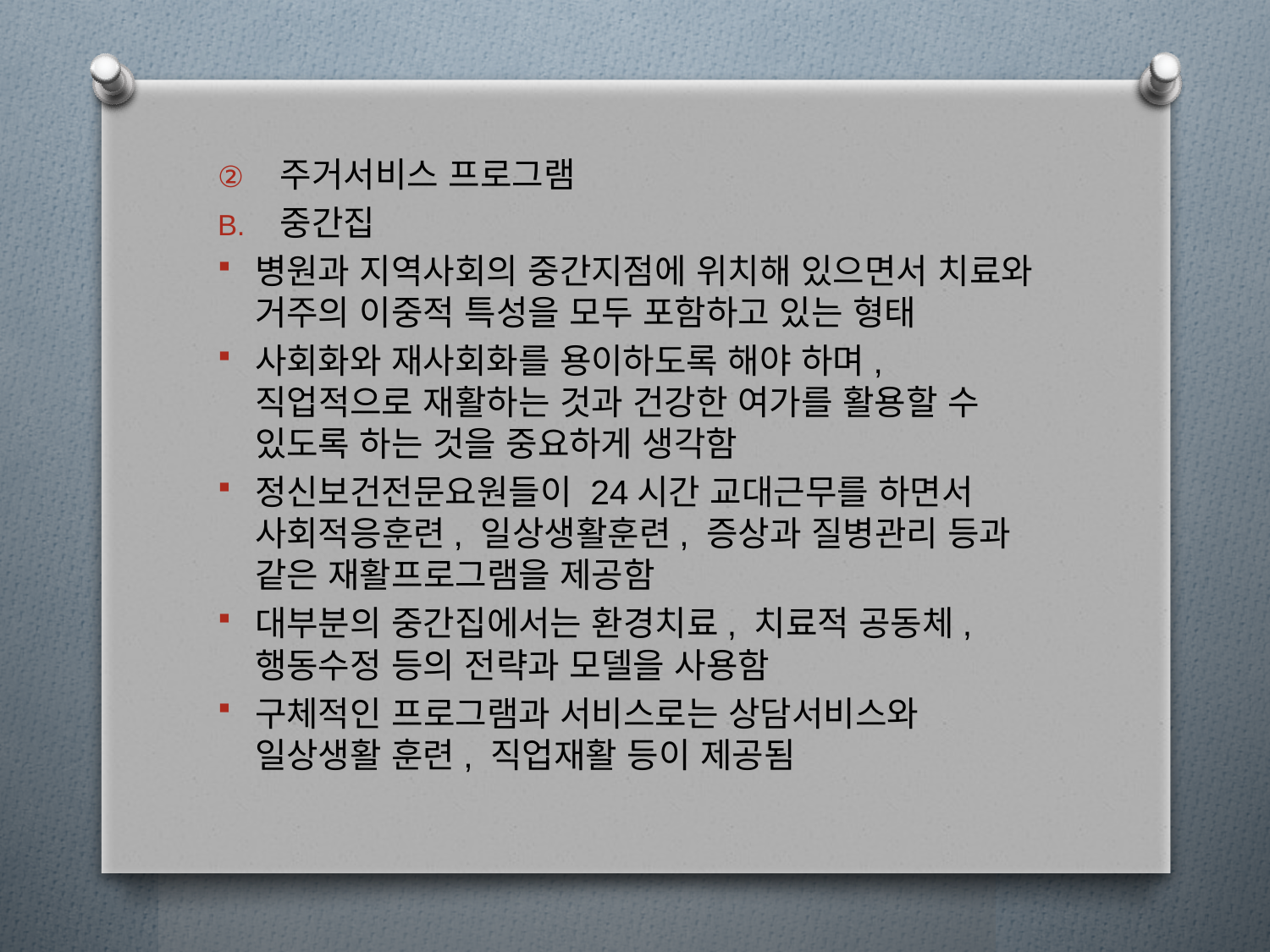

주거서비스 프로그램
중간집
병원과 지역사회의 중간지점에 위치해 있으면서 치료와 거주의 이중적 특성을 모두 포함하고 있는 형태
사회화와 재사회화를 용이하도록 해야 하며, 직업적으로 재활하는 것과 건강한 여가를 활용할 수 있도록 하는 것을 중요하게 생각함
정신보건전문요원들이 24시간 교대근무를 하면서 사회적응훈련, 일상생활훈련, 증상과 질병관리 등과 같은 재활프로그램을 제공함
대부분의 중간집에서는 환경치료, 치료적 공동체, 행동수정 등의 전략과 모델을 사용함
구체적인 프로그램과 서비스로는 상담서비스와 일상생활 훈련, 직업재활 등이 제공됨